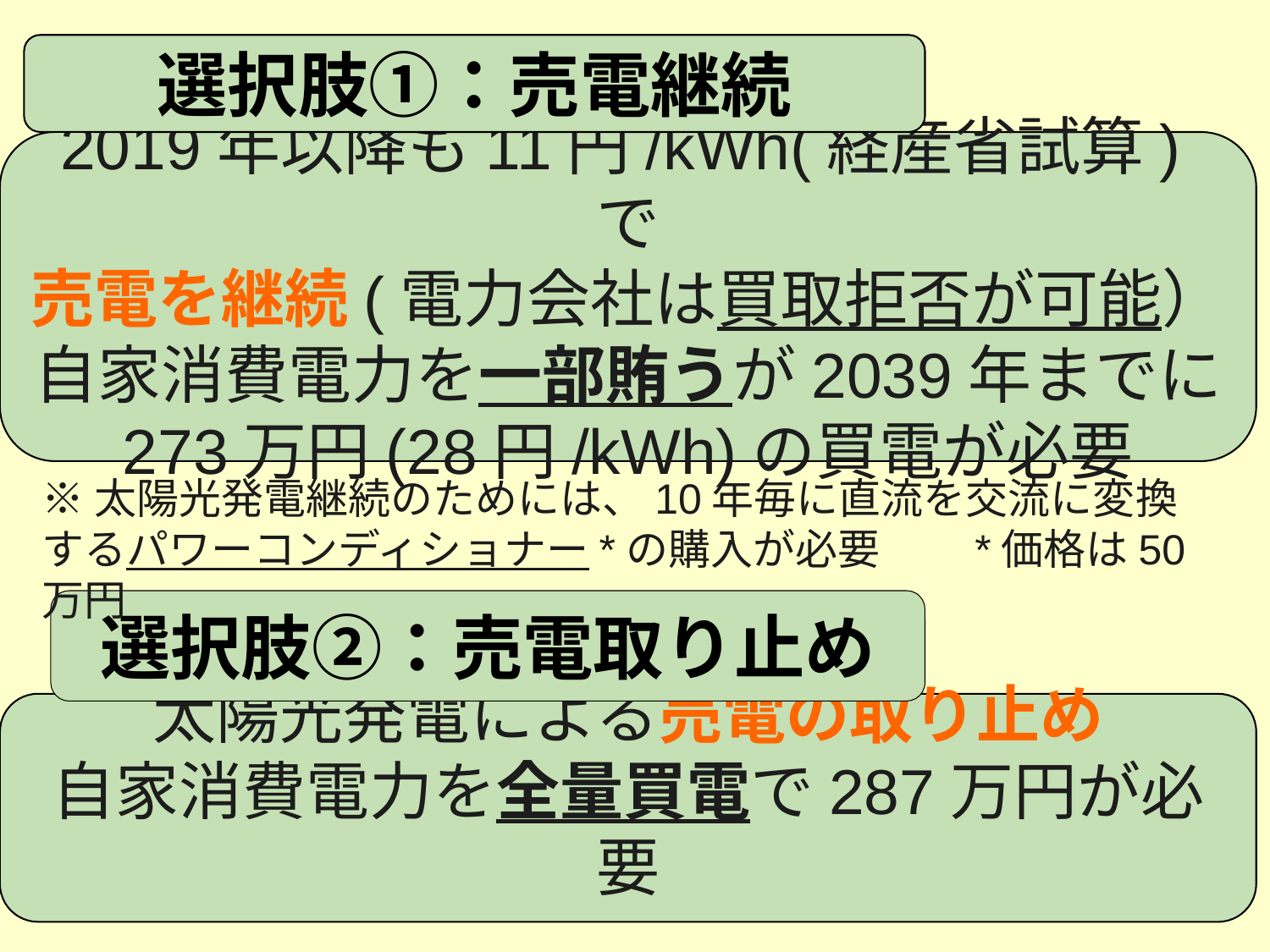

選択肢①：売電継続
2019年以降も11円/kWh(経産省試算)で
売電を継続(電力会社は買取拒否が可能）
自家消費電力を一部賄うが2039年までに
273万円(28円/kWh)の買電が必要
※太陽光発電継続のためには、10年毎に直流を交流に変換するパワーコンディショナー*の購入が必要　　*価格は50万円
選択肢②：売電取り止め
太陽光発電による売電の取り止め
自家消費電力を全量買電で287万円が必要